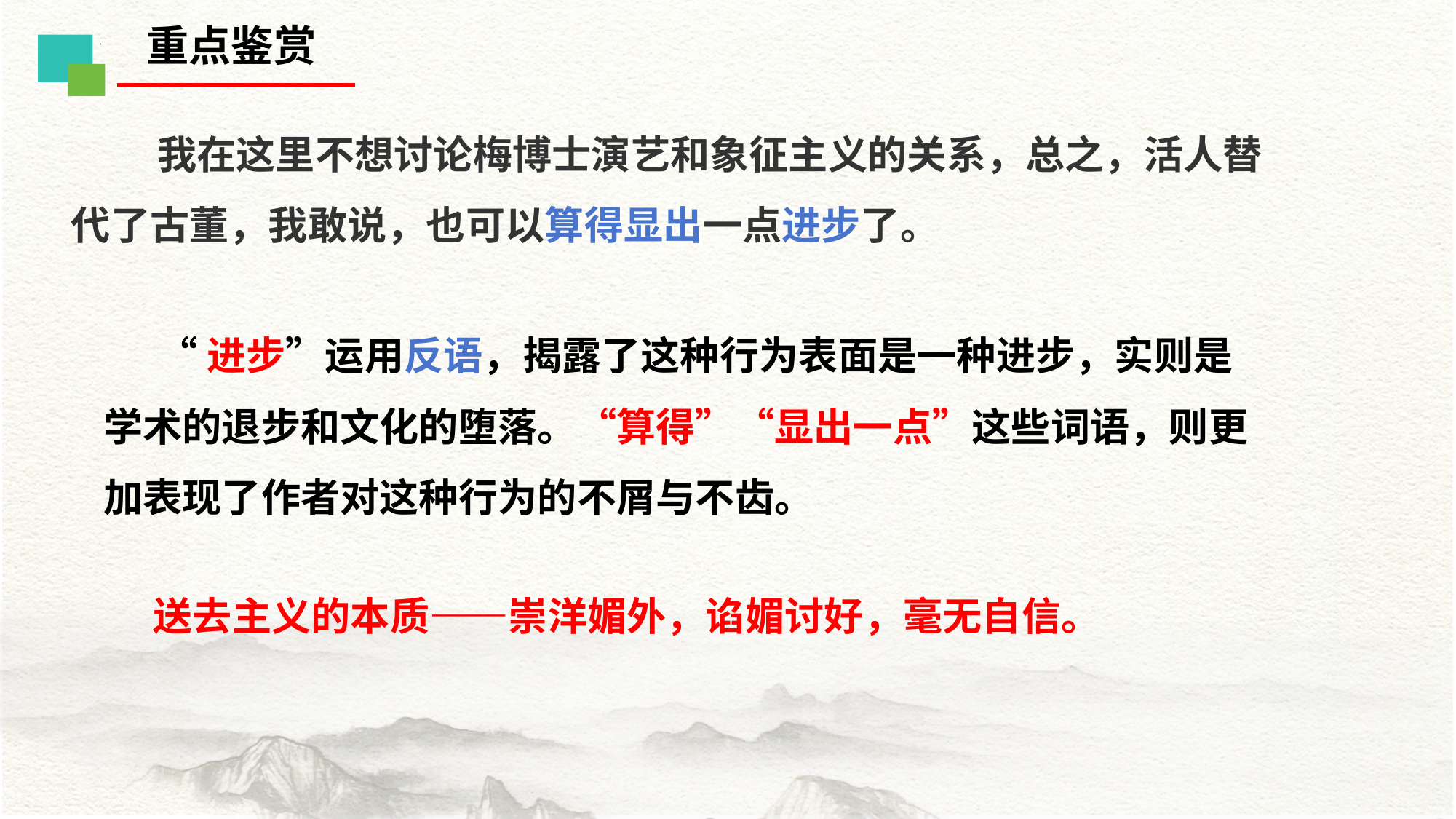

重点鉴赏

我在这里不想讨论梅博士演艺和象征主义的关系，总之，活人替代了古董，我敢说，也可以算得显出一点进步了。
“进步”运用反语，揭露了这种行为表面是一种进步，实则是学术的退步和文化的堕落。“算得”“显出一点”这些词语，则更加表现了作者对这种行为的不屑与不齿。
送去主义的本质——崇洋媚外，谄媚讨好，毫无自信。